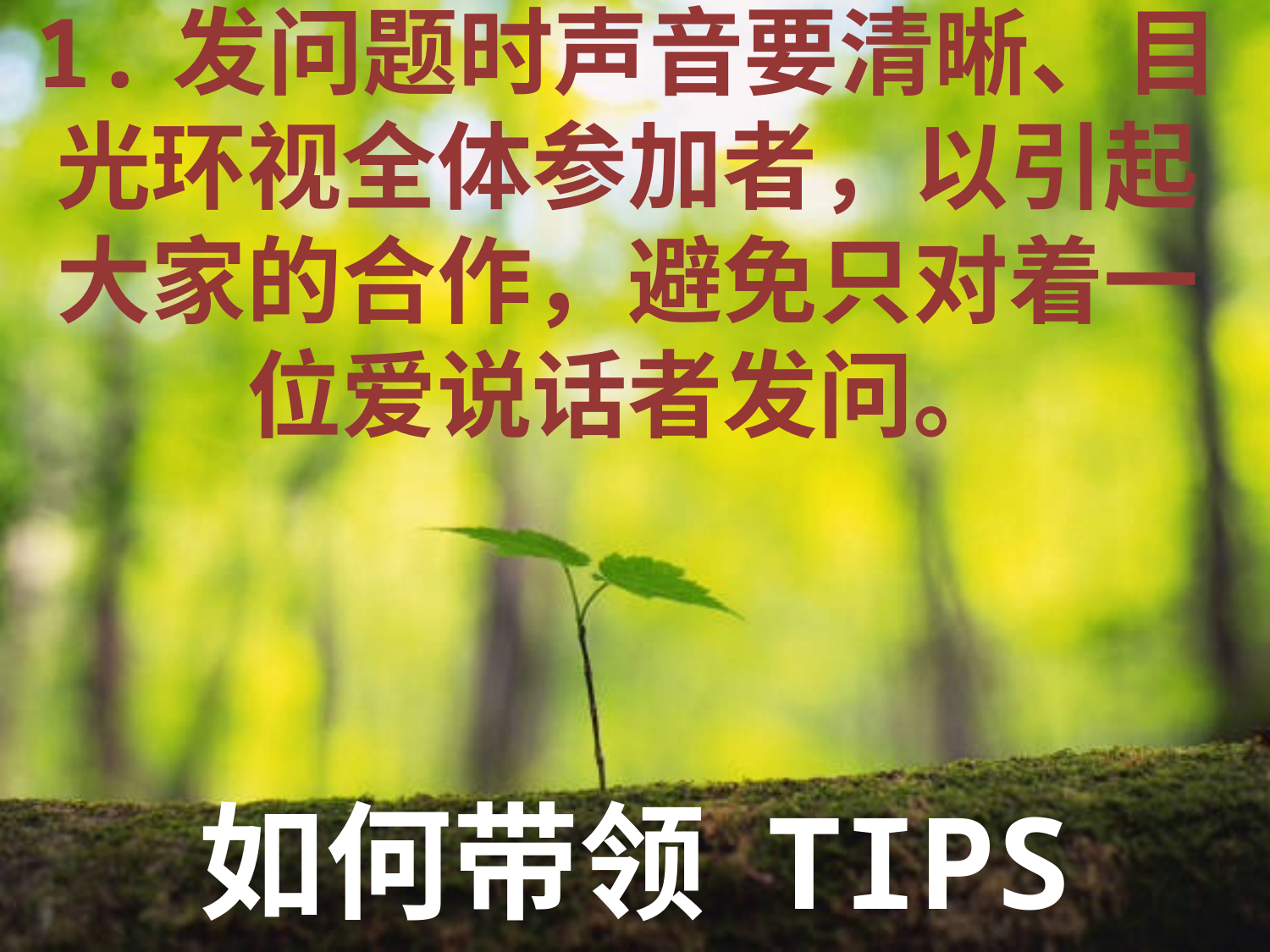

1.发问题时声音要清晰、目光环视全体参加者，以引起大家的合作，避免只对着一位爱说话者发问。

如何带领 TIPS